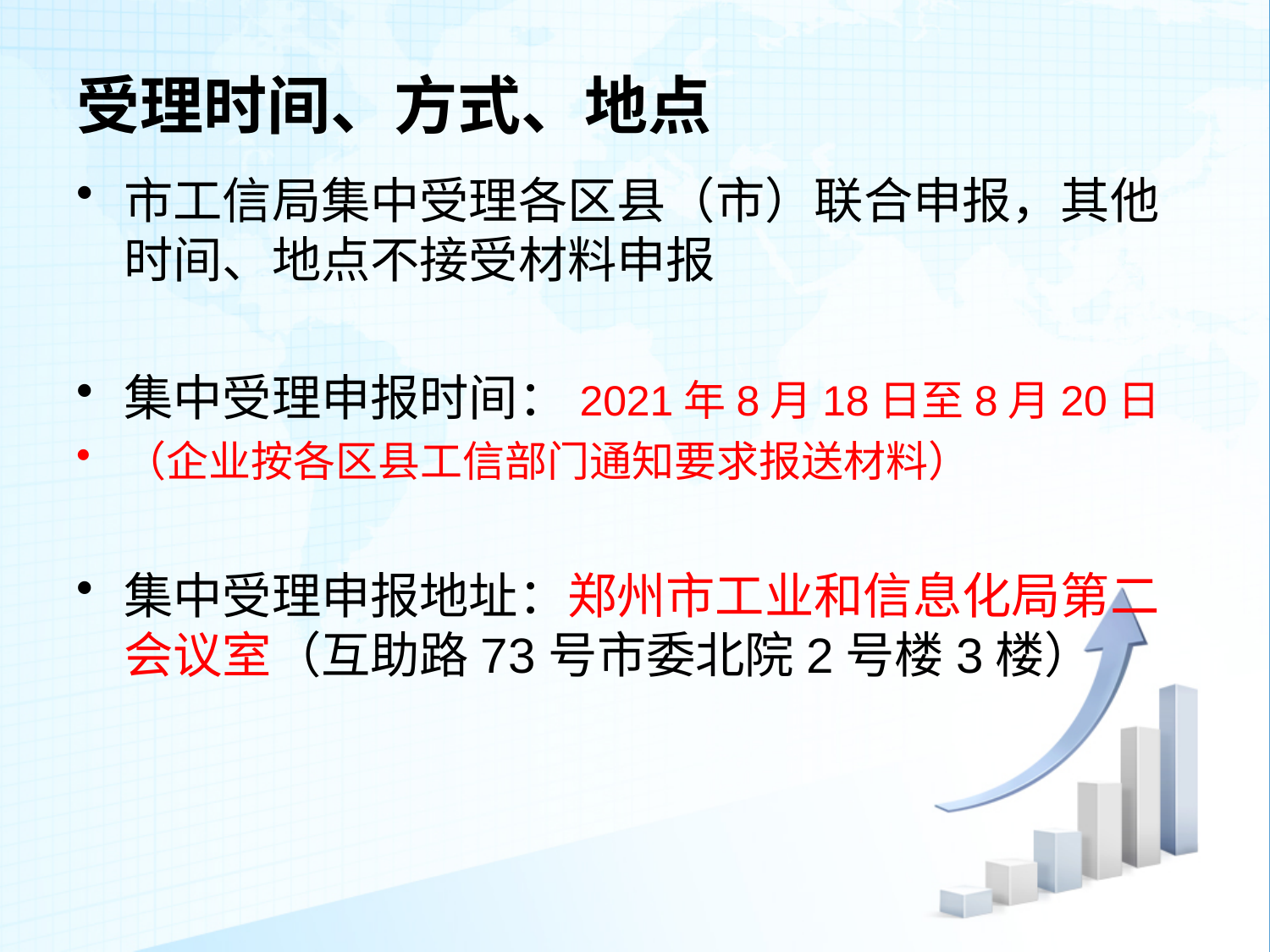

# 受理时间、方式、地点
市工信局集中受理各区县（市）联合申报，其他时间、地点不接受材料申报

集中受理申报时间：2021年8月18日至8月20日
（企业按各区县工信部门通知要求报送材料）

集中受理申报地址：郑州市工业和信息化局第二会议室（互助路73号市委北院2号楼3楼）